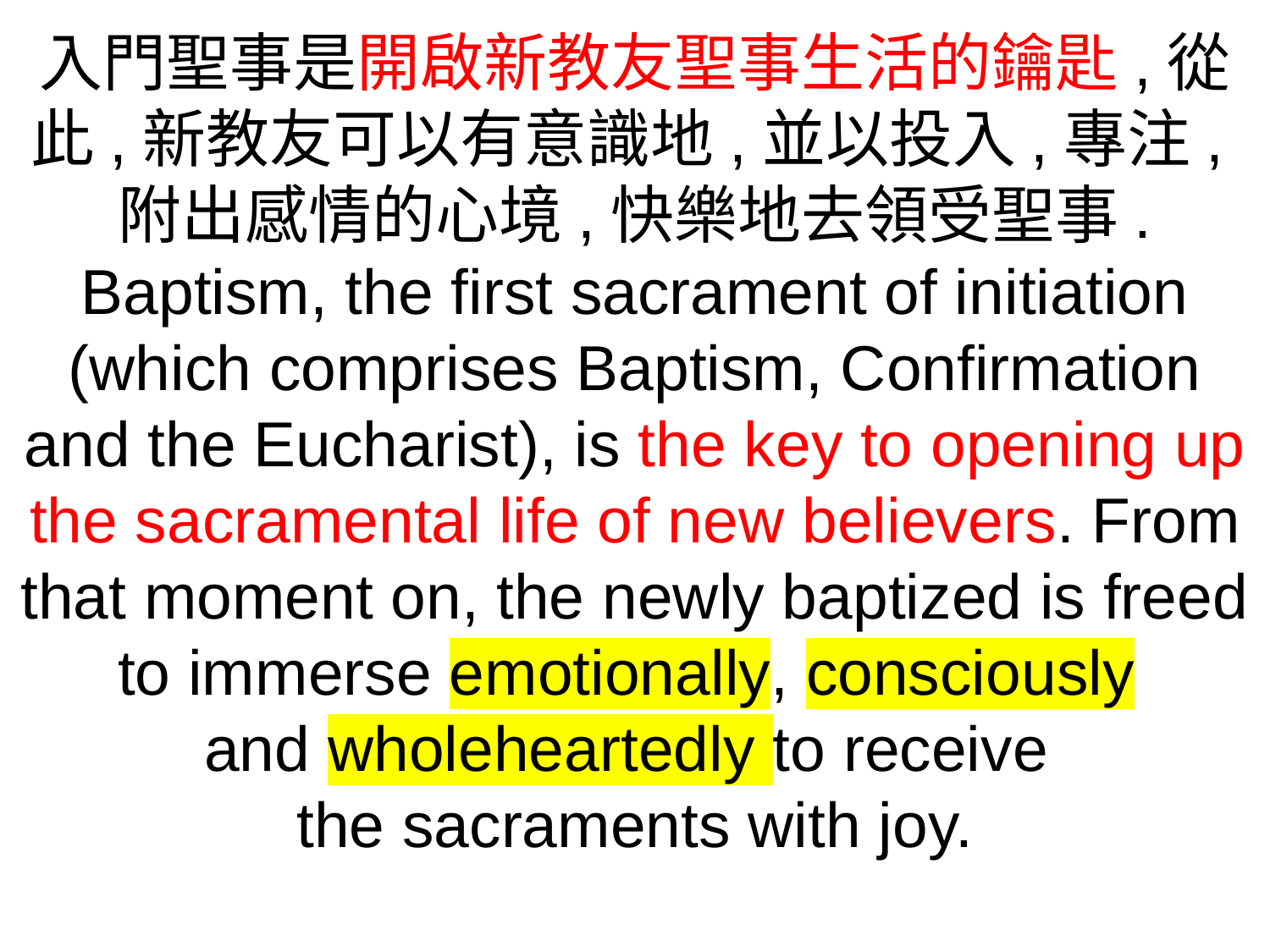

入門聖事是開啟新教友聖事生活的鑰匙,從此,新教友可以有意識地,並以投入,專注,附出感情的心境,快樂地去領受聖事.
Baptism, the first sacrament of initiation (which comprises Baptism, Confirmation and the Eucharist), is the key to opening up the sacramental life of new believers. From that moment on, the newly baptized is freed to immerse emotionally, consciously
and wholeheartedly to receive
the sacraments with joy.